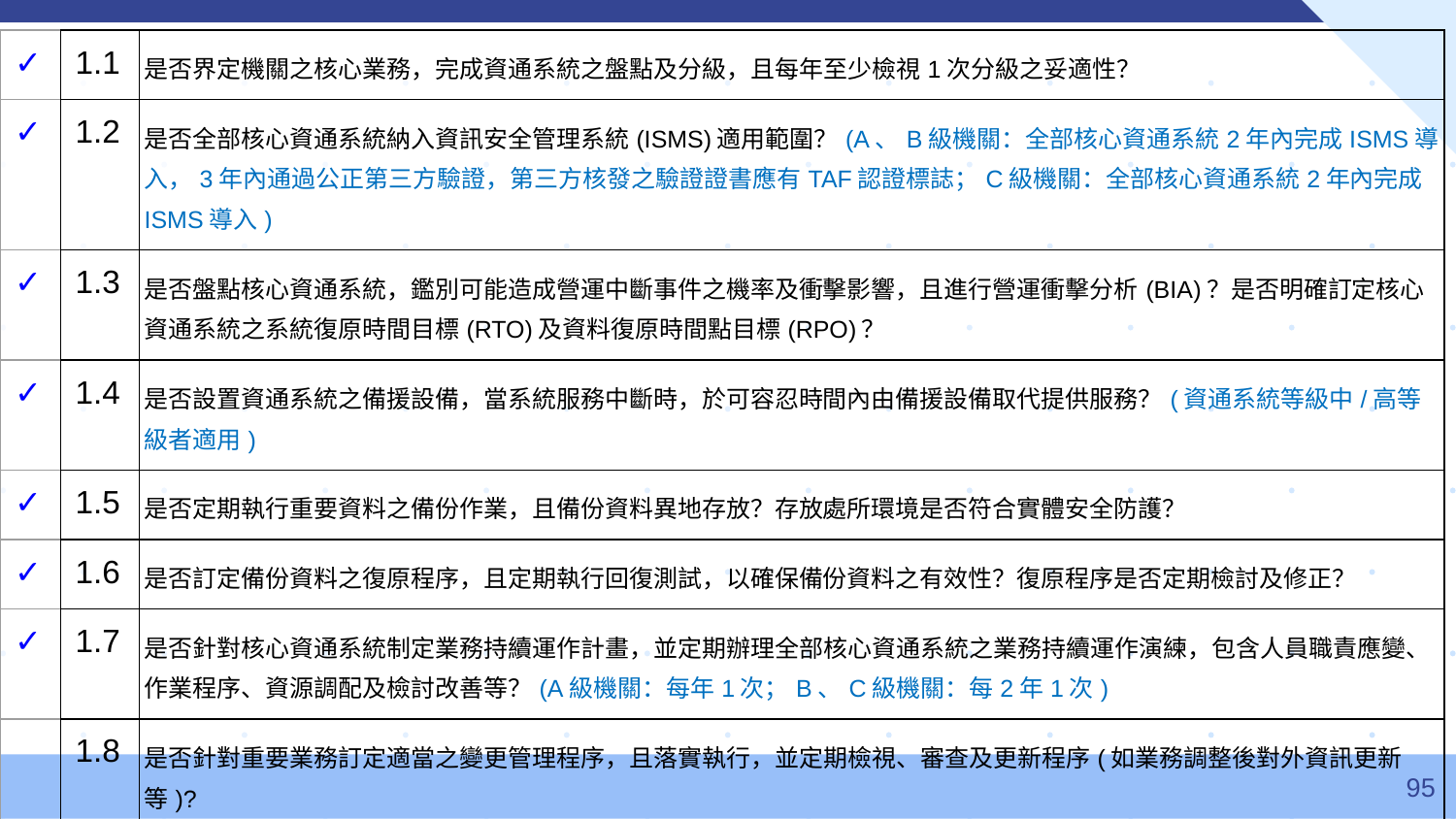

| ✓ | 1.1 | 是否界定機關之核心業務，完成資通系統之盤點及分級，且每年至少檢視1次分級之妥適性？ |
| --- | --- | --- |
| ✓ | 1.2 | 是否全部核心資通系統納入資訊安全管理系統(ISMS)適用範圍？(A、B級機關：全部核心資通系統2年內完成ISMS導入，3年內通過公正第三方驗證，第三方核發之驗證證書應有TAF認證標誌；C級機關：全部核心資通系統2年內完成ISMS導入) |
| ✓ | 1.3 | 是否盤點核心資通系統，鑑別可能造成營運中斷事件之機率及衝擊影響，且進行營運衝擊分析(BIA)？是否明確訂定核心資通系統之系統復原時間目標(RTO)及資料復原時間點目標(RPO)？ |
| ✓ | 1.4 | 是否設置資通系統之備援設備，當系統服務中斷時，於可容忍時間內由備援設備取代提供服務？(資通系統等級中/高等級者適用) |
| ✓ | 1.5 | 是否定期執行重要資料之備份作業，且備份資料異地存放？存放處所環境是否符合實體安全防護？ |
| ✓ | 1.6 | 是否訂定備份資料之復原程序，且定期執行回復測試，以確保備份資料之有效性？復原程序是否定期檢討及修正？ |
| ✓ | 1.7 | 是否針對核心資通系統制定業務持續運作計畫，並定期辦理全部核心資通系統之業務持續運作演練，包含人員職責應變、作業程序、資源調配及檢討改善等？(A級機關：每年1次；B、C級機關：每2年1次) |
|  | 1.8 | 是否針對重要業務訂定適當之變更管理程序，且落實執行，並定期檢視、審查及更新程序(如業務調整後對外資訊更新等)? |
|  | 1.9 | 是否每年落實辦理資安治理成熟度評估？(A、B級機關適用) |
95